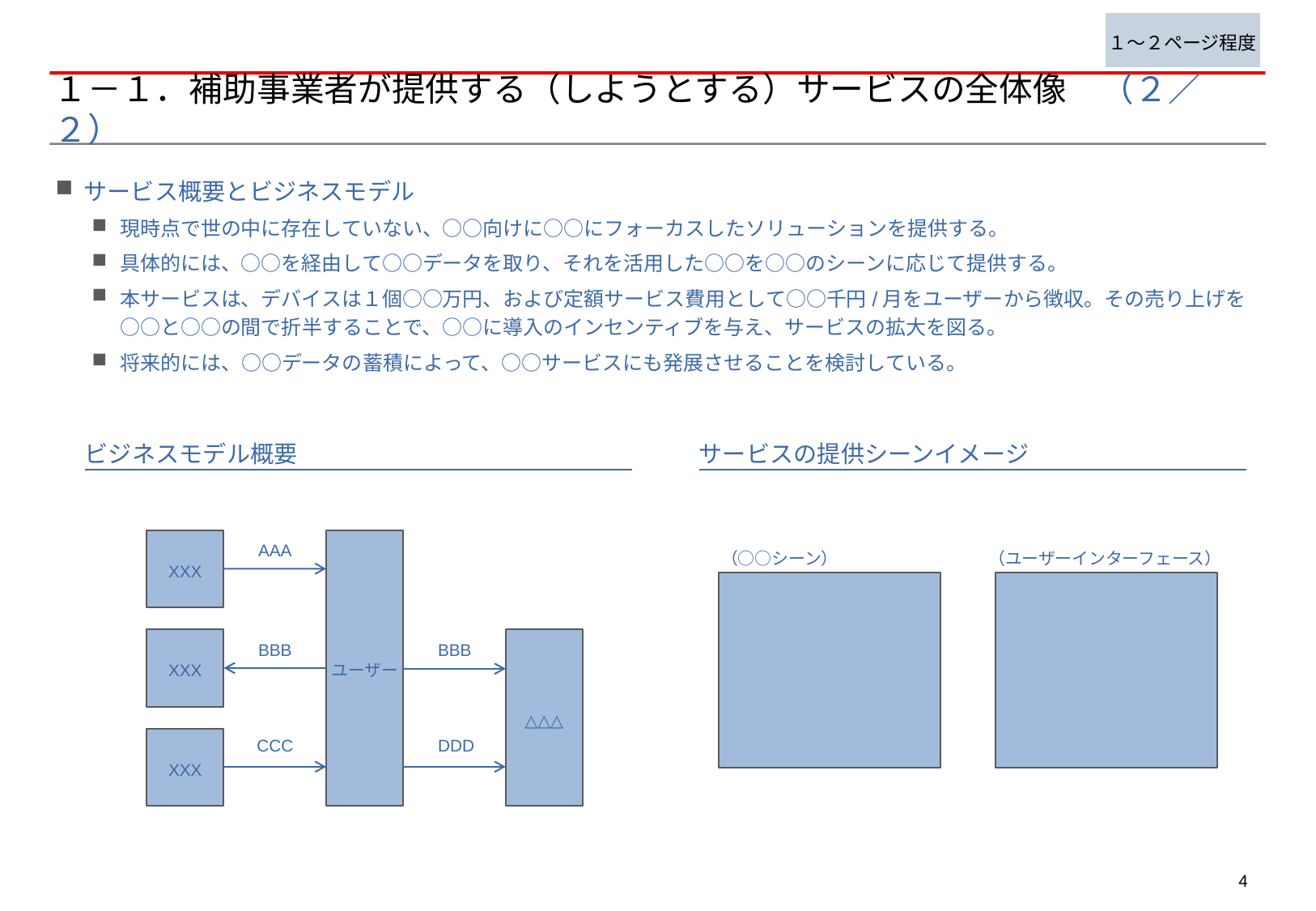

１～２ページ程度
# １－１．補助事業者が提供する（しようとする）サービスの全体像　（２／２）
サービス概要とビジネスモデル
現時点で世の中に存在していない、○○向けに○○にフォーカスしたソリューションを提供する。
具体的には、○○を経由して○○データを取り、それを活用した○○を○○のシーンに応じて提供する。
本サービスは、デバイスは１個○○万円、および定額サービス費用として○○千円/月をユーザーから徴収。その売り上げを○○と○○の間で折半することで、○○に導入のインセンティブを与え、サービスの拡大を図る。
将来的には、○○データの蓄積によって、○○サービスにも発展させることを検討している。
ビジネスモデル概要
サービスの提供シーンイメージ
XXX
AAA
ユーザー
（○○シーン）
（ユーザーインターフェース）

XXX
BBB
BBB
△△△
CCC
DDD
XXX